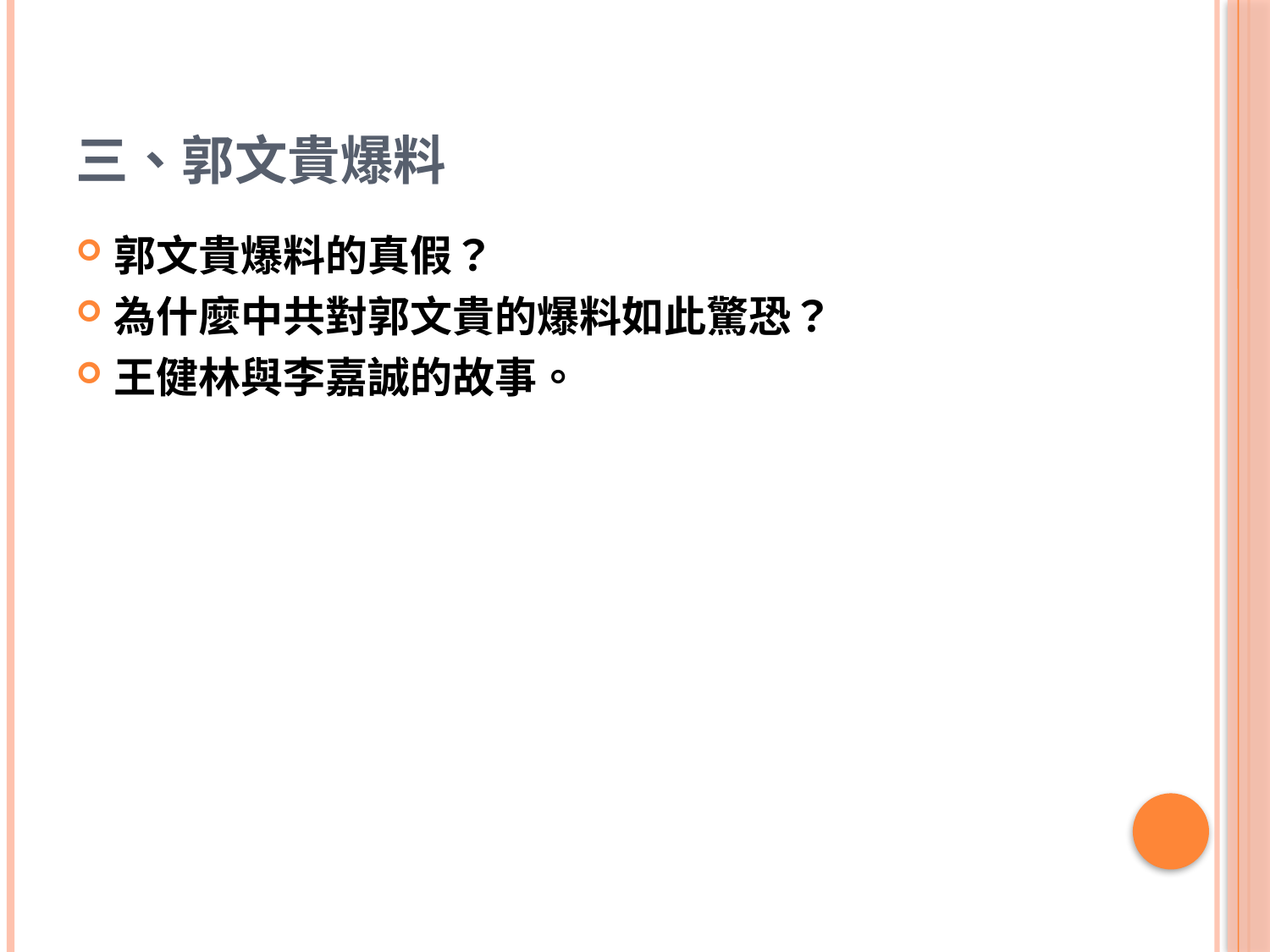

# 三、郭文貴爆料
郭文貴爆料的真假？
為什麼中共對郭文貴的爆料如此驚恐？
王健林與李嘉誠的故事。